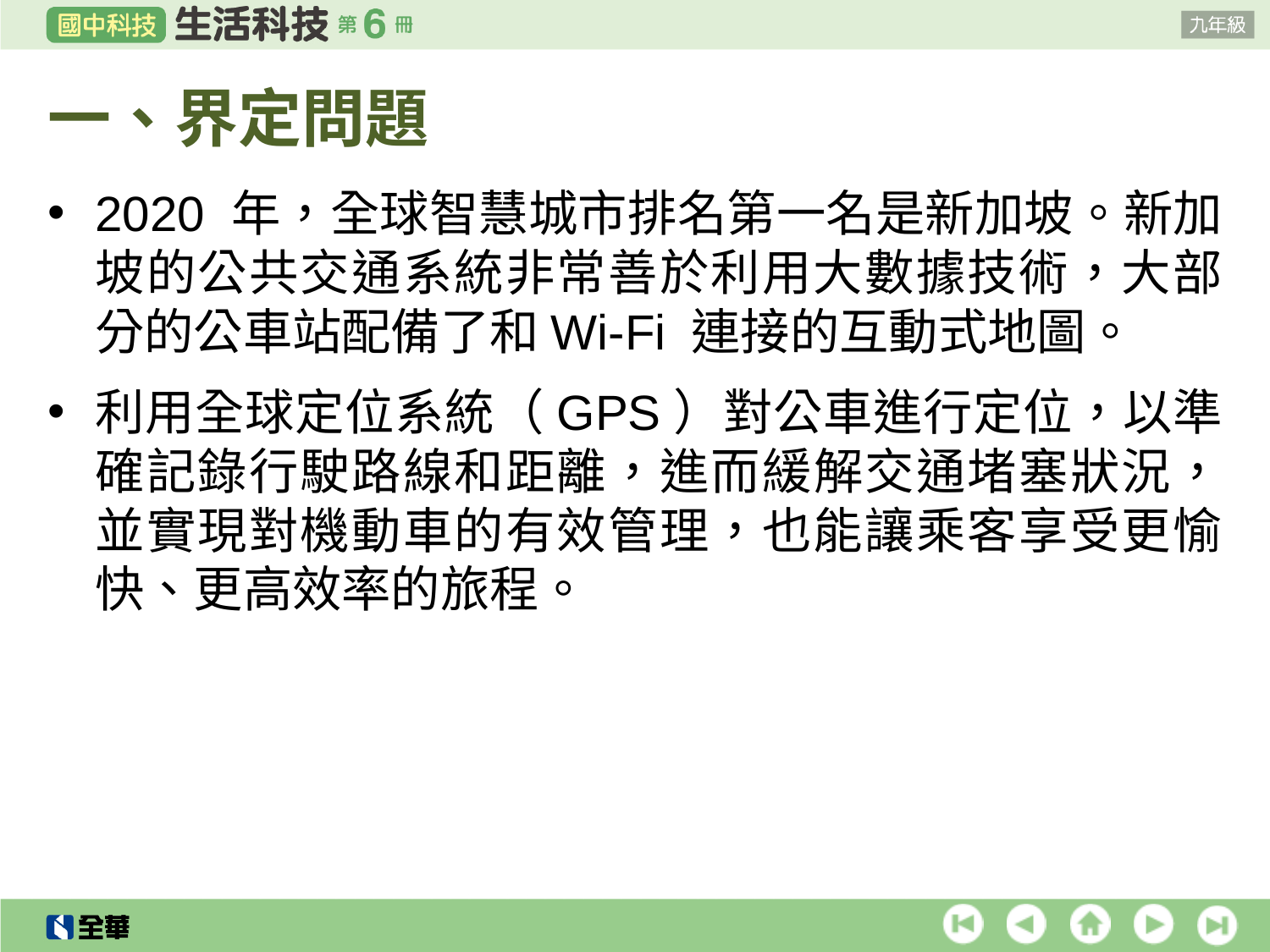

# 一、界定問題
2020 年，全球智慧城市排名第一名是新加坡。新加坡的公共交通系統非常善於利用大數據技術，大部分的公車站配備了和Wi-Fi 連接的互動式地圖。
利用全球定位系統（GPS）對公車進行定位，以準確記錄行駛路線和距離，進而緩解交通堵塞狀況，並實現對機動車的有效管理，也能讓乘客享受更愉快、更高效率的旅程。